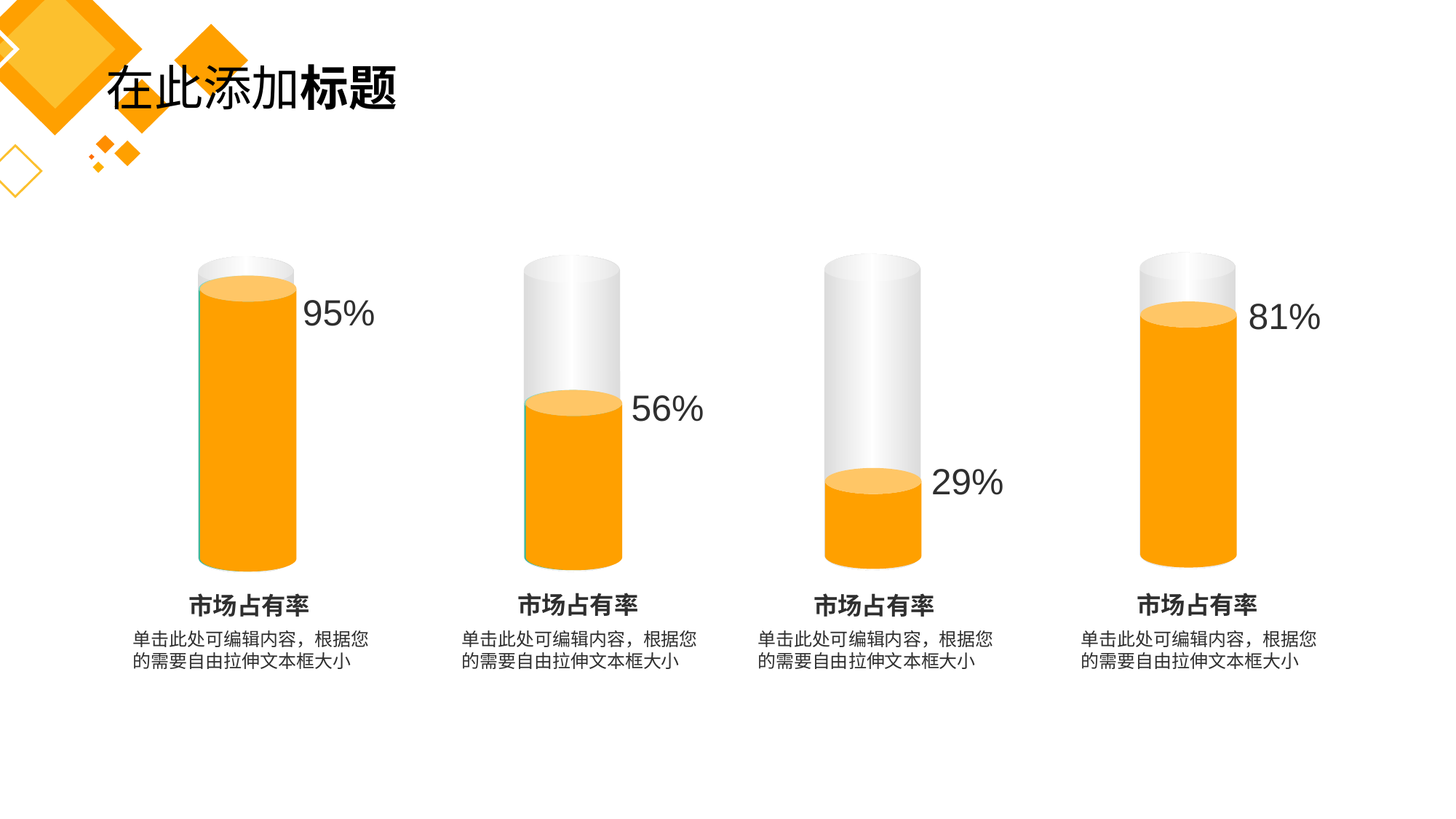

在此添加标题

95%
81%

56%

29%

市场占有率
市场占有率
市场占有率
市场占有率
单击此处可编辑内容，根据您的需要自由拉伸文本框大小
单击此处可编辑内容，根据您的需要自由拉伸文本框大小
单击此处可编辑内容，根据您的需要自由拉伸文本框大小
单击此处可编辑内容，根据您的需要自由拉伸文本框大小